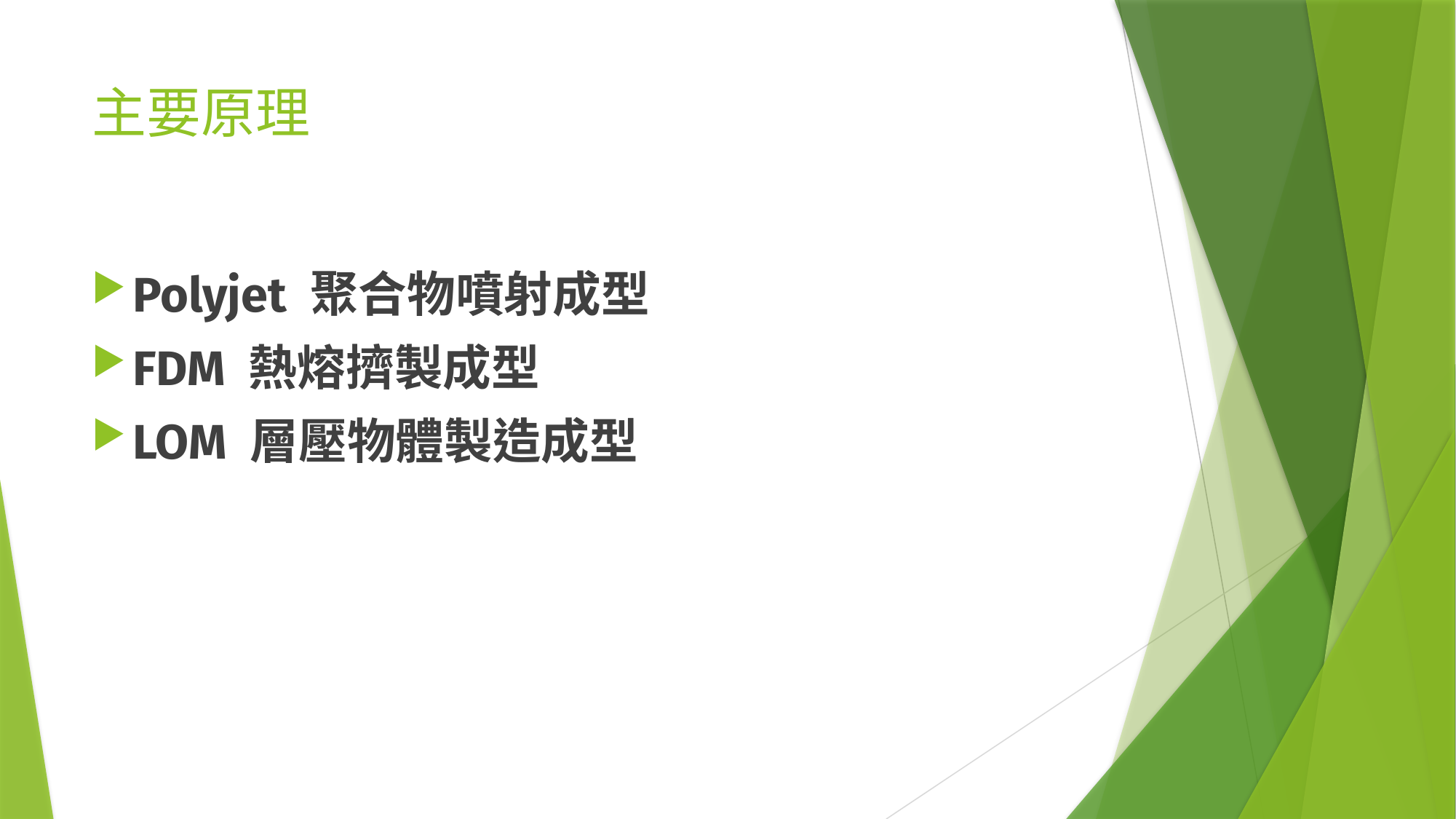

# 主要原理
Polyjet 聚合物噴射成型
FDM 熱熔擠製成型
LOM 層壓物體製造成型